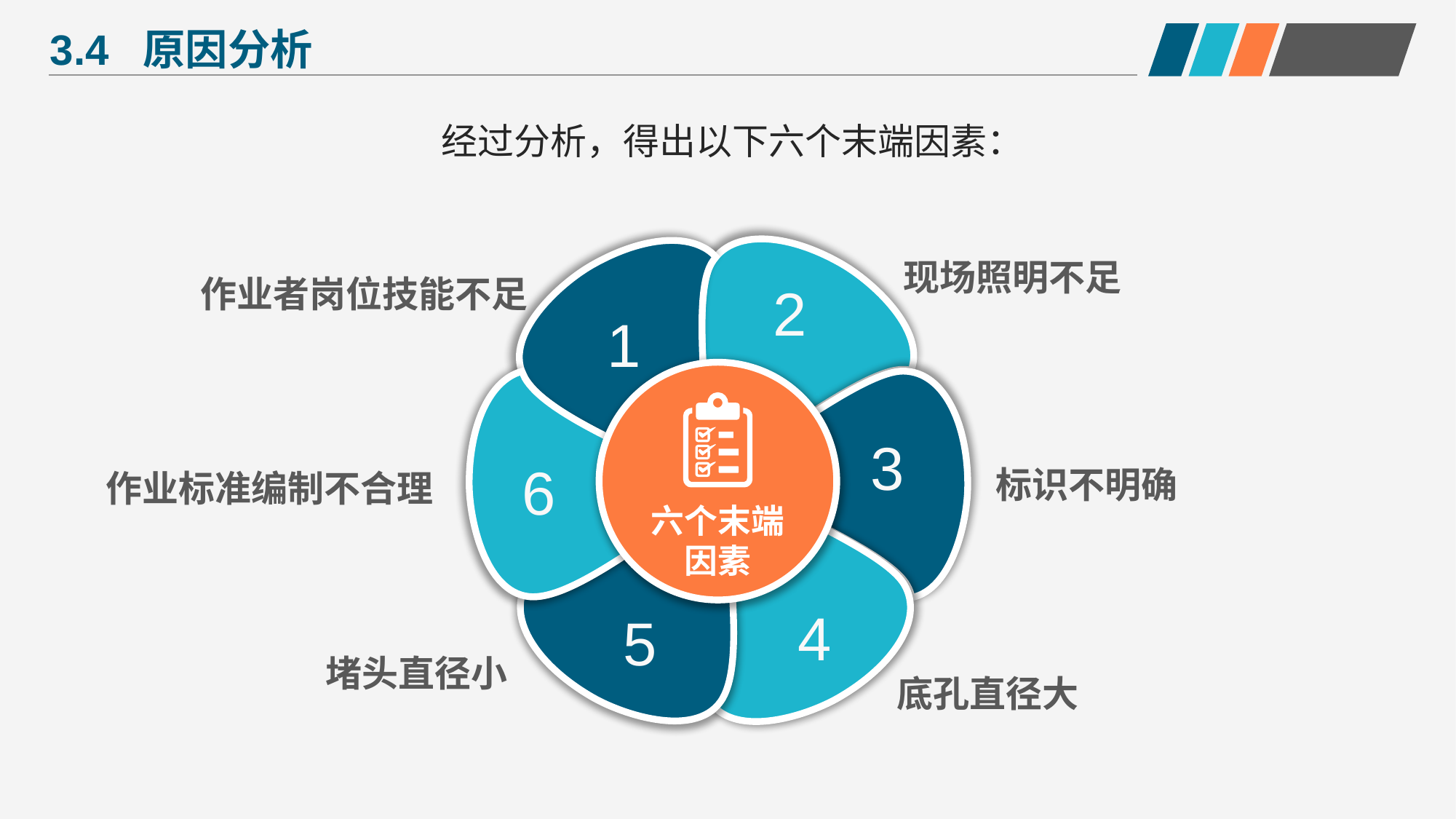

3.4  原因分析
经过分析，得出以下六个末端因素：

现场照明不足
作业者岗位技能不足
2
1

3
6
标识不明确
作业标准编制不合理
六个末端因素
4
5
堵头直径小
底孔直径大